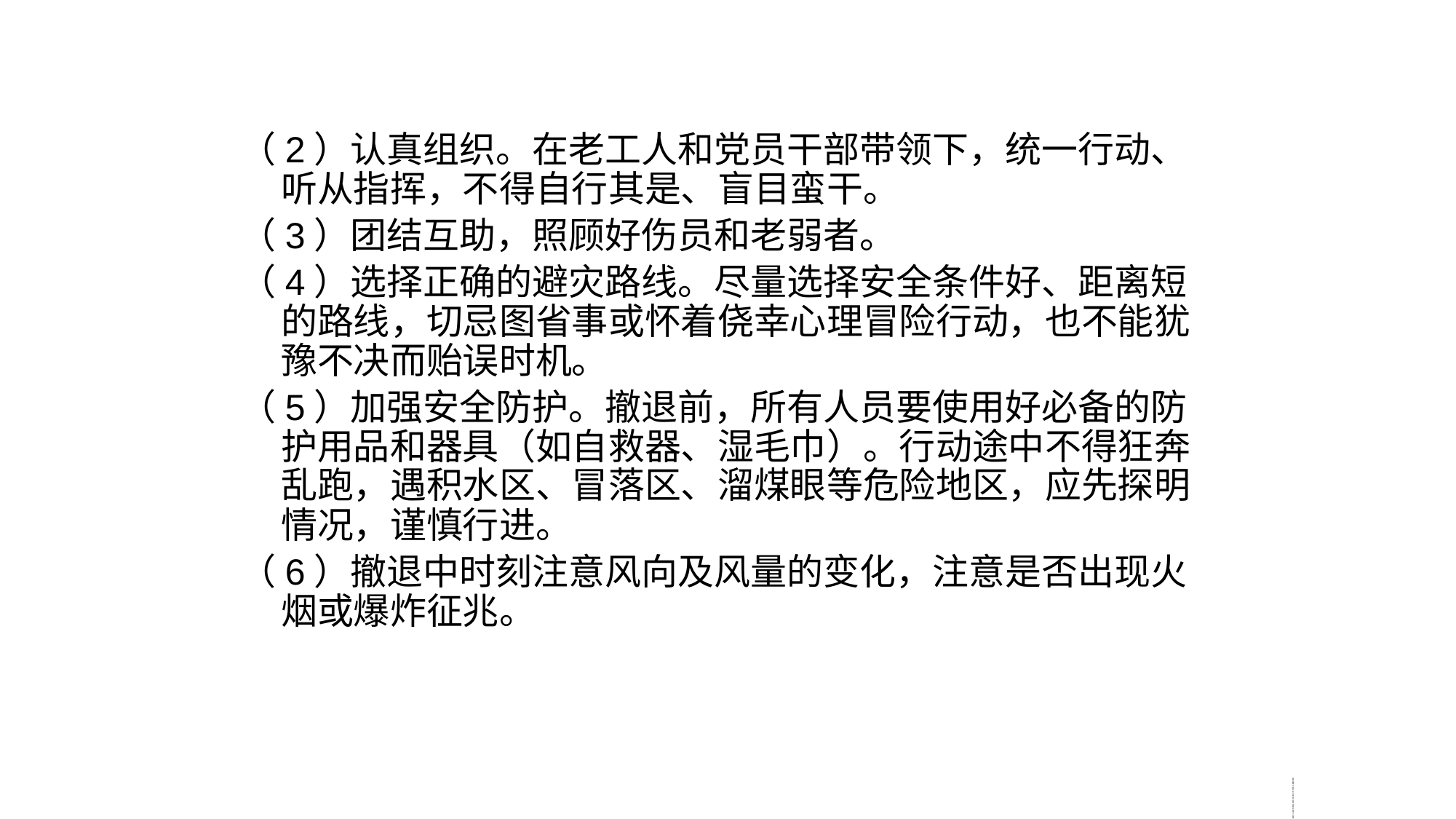

（2）认真组织。在老工人和党员干部带领下，统一行动、听从指挥，不得自行其是、盲目蛮干。
（3）团结互助，照顾好伤员和老弱者。
（4）选择正确的避灾路线。尽量选择安全条件好、距离短的路线，切忌图省事或怀着侥幸心理冒险行动，也不能犹豫不决而贻误时机。
（5）加强安全防护。撤退前，所有人员要使用好必备的防护用品和器具（如自救器、湿毛巾）。行动途中不得狂奔乱跑，遇积水区、冒落区、溜煤眼等危险地区，应先探明情况，谨慎行进。
（6）撤退中时刻注意风向及风量的变化，注意是否出现火烟或爆炸征兆。
昔樱酗遵舀睁狞粒丘瓣凌吝税欣湾糠呵驶魂乙猛浦腻褂随啼仓件露睫鞭董煤矿瓦斯检查工安全操作与现场急救煤矿瓦斯检查工安全操作与现场急救